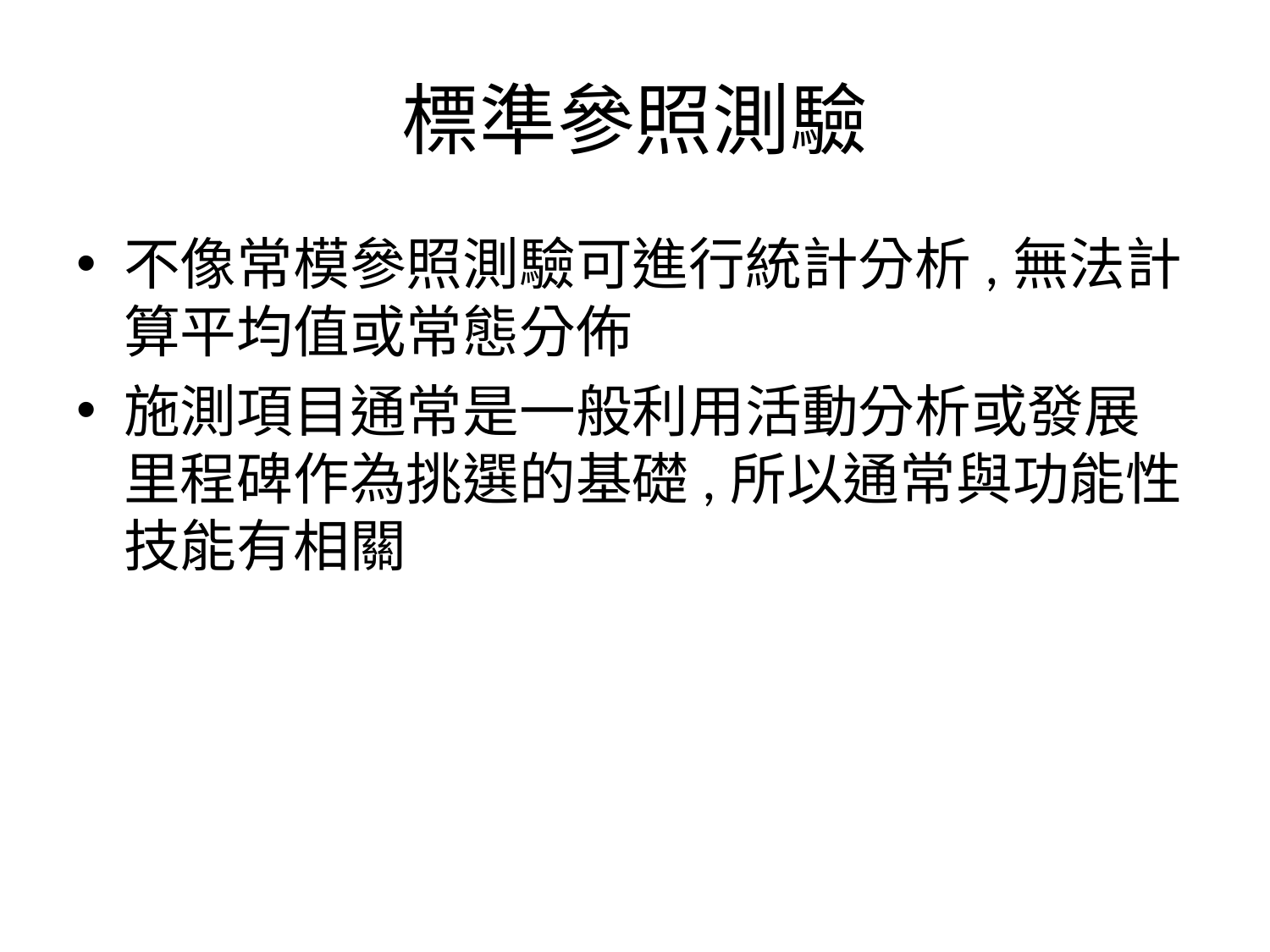

# 標準參照測驗
不像常模參照測驗可進行統計分析,無法計算平均值或常態分佈
施測項目通常是一般利用活動分析或發展里程碑作為挑選的基礎,所以通常與功能性技能有相關